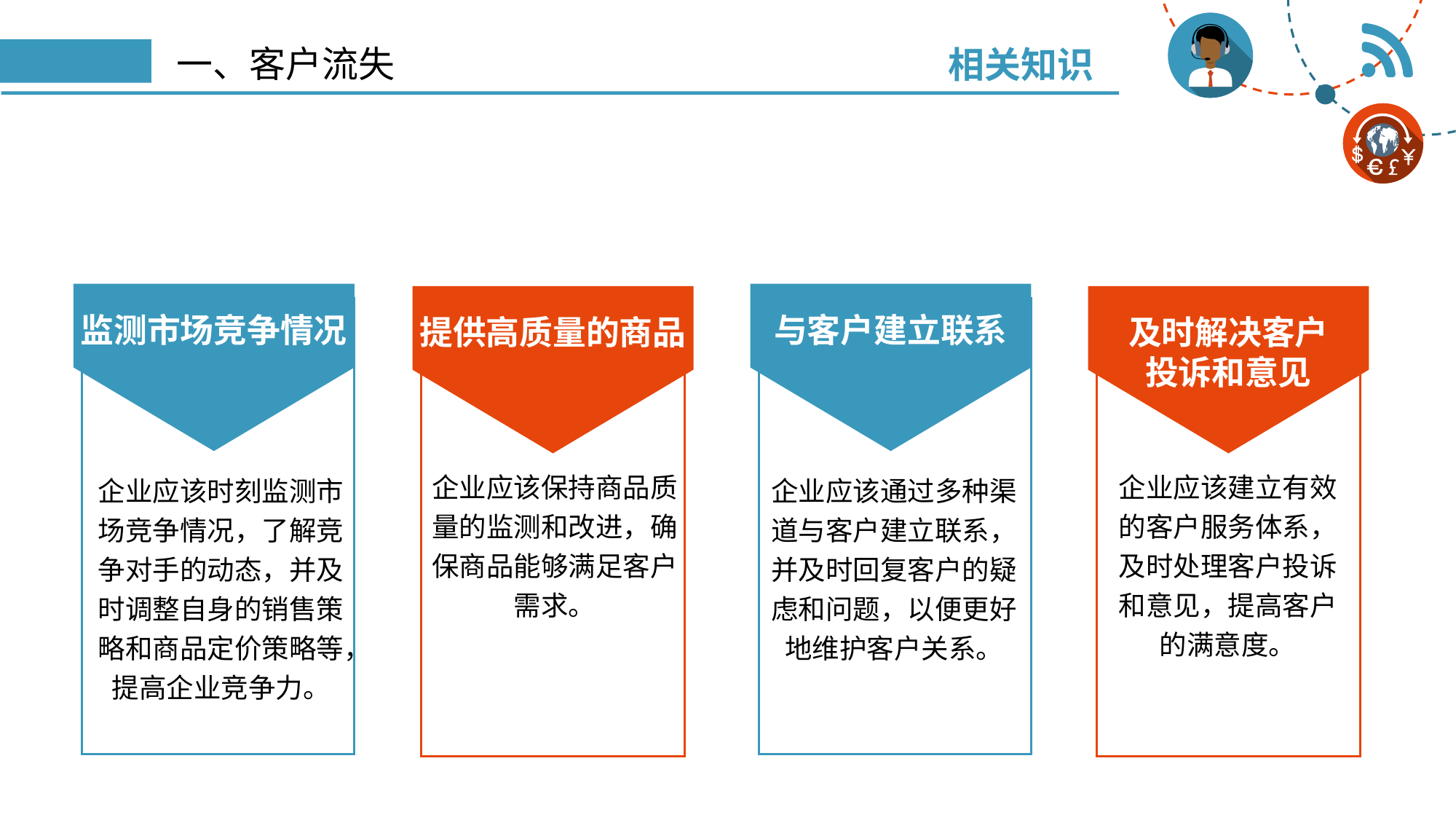

相关知识
# 一、客户流失
监测市场竞争情况

与客户建立联系

提供高质量的商品

及时解决客户
投诉和意见

企业应该保持商品质量的监测和改进，确保商品能够满足客户需求。
企业应该建立有效的客户服务体系，及时处理客户投诉和意见，提高客户的满意度。
企业应该时刻监测市场竞争情况，了解竞争对手的动态，并及时调整自身的销售策略和商品定价策略等，提高企业竞争力。
企业应该通过多种渠道与客户建立联系，并及时回复客户的疑虑和问题，以便更好地维护客户关系。